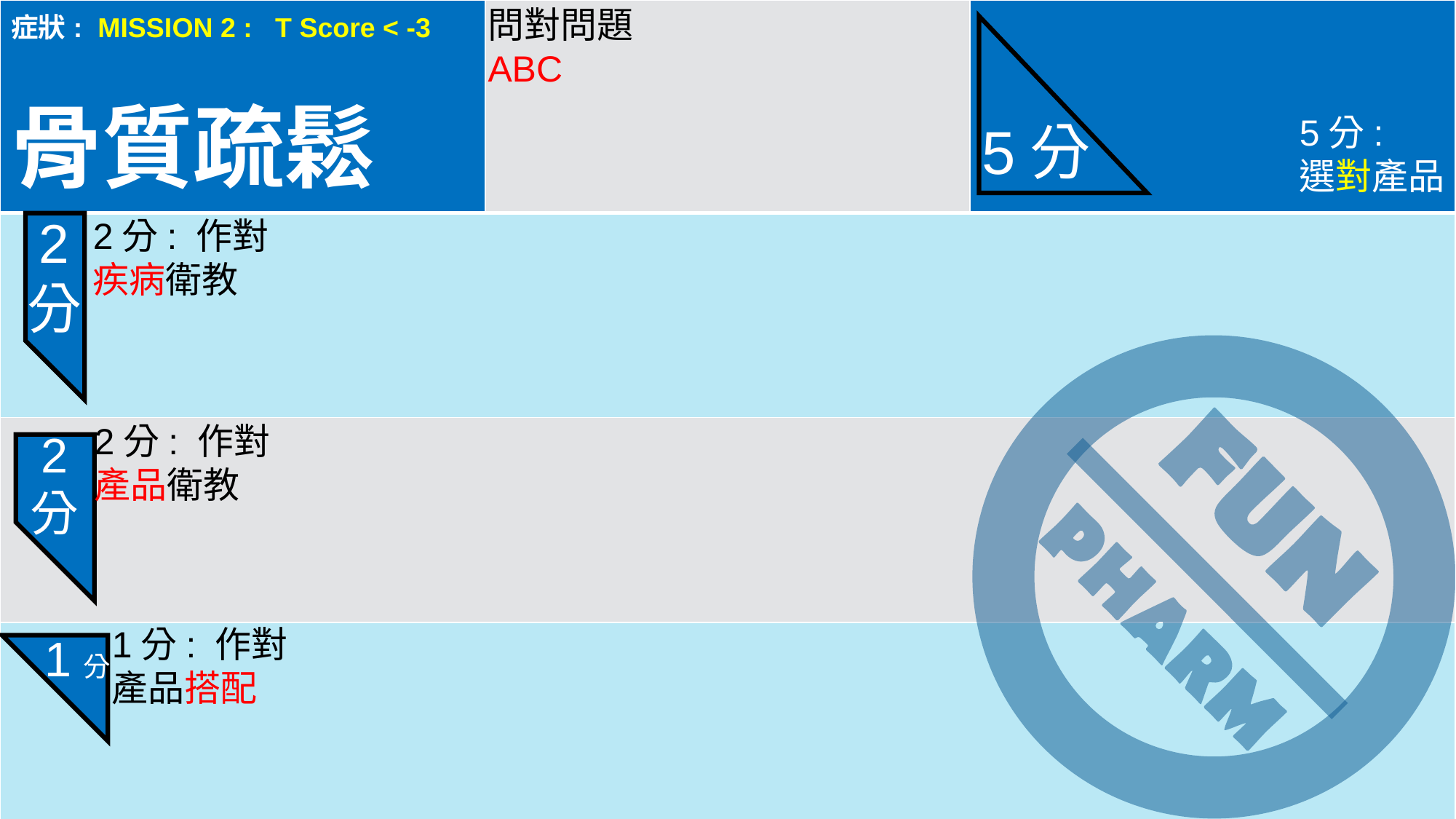

| 症狀: MISSION 2 : T Score < -3 骨質疏鬆 |  |  |
| --- | --- | --- |
|  |  |  |
|  |  |  |
|  |  |  |
問對問題
ABC

5分:
選對產品
5分
2
分
2分: 作對
疾病衛教

2分: 作對
產品衛教
2
分

1分: 作對
產品搭配
1分